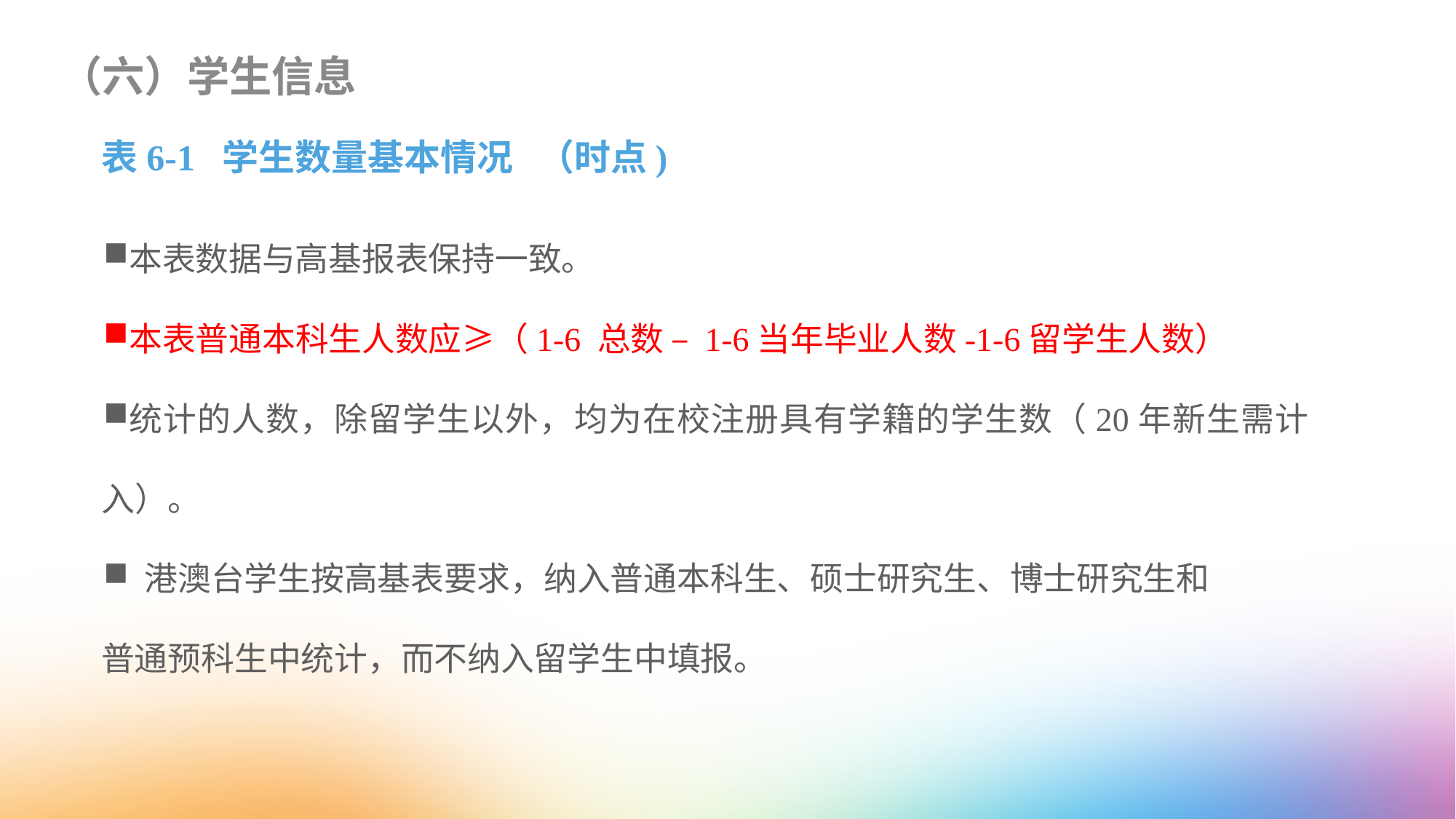

（六）学生信息
表6-1  学生数量基本情况   （时点)

本表数据与高基报表保持一致。
本表普通本科生人数应≥（1-6 总数 – 1-6当年毕业人数-1-6留学生人数）
统计的人数，除留学生以外，均为在校注册具有学籍的学生数（20年新生需计入）。
 港澳台学生按高基表要求，纳入普通本科生、硕士研究生、博士研究生和
普通预科生中统计，而不纳入留学生中填报。